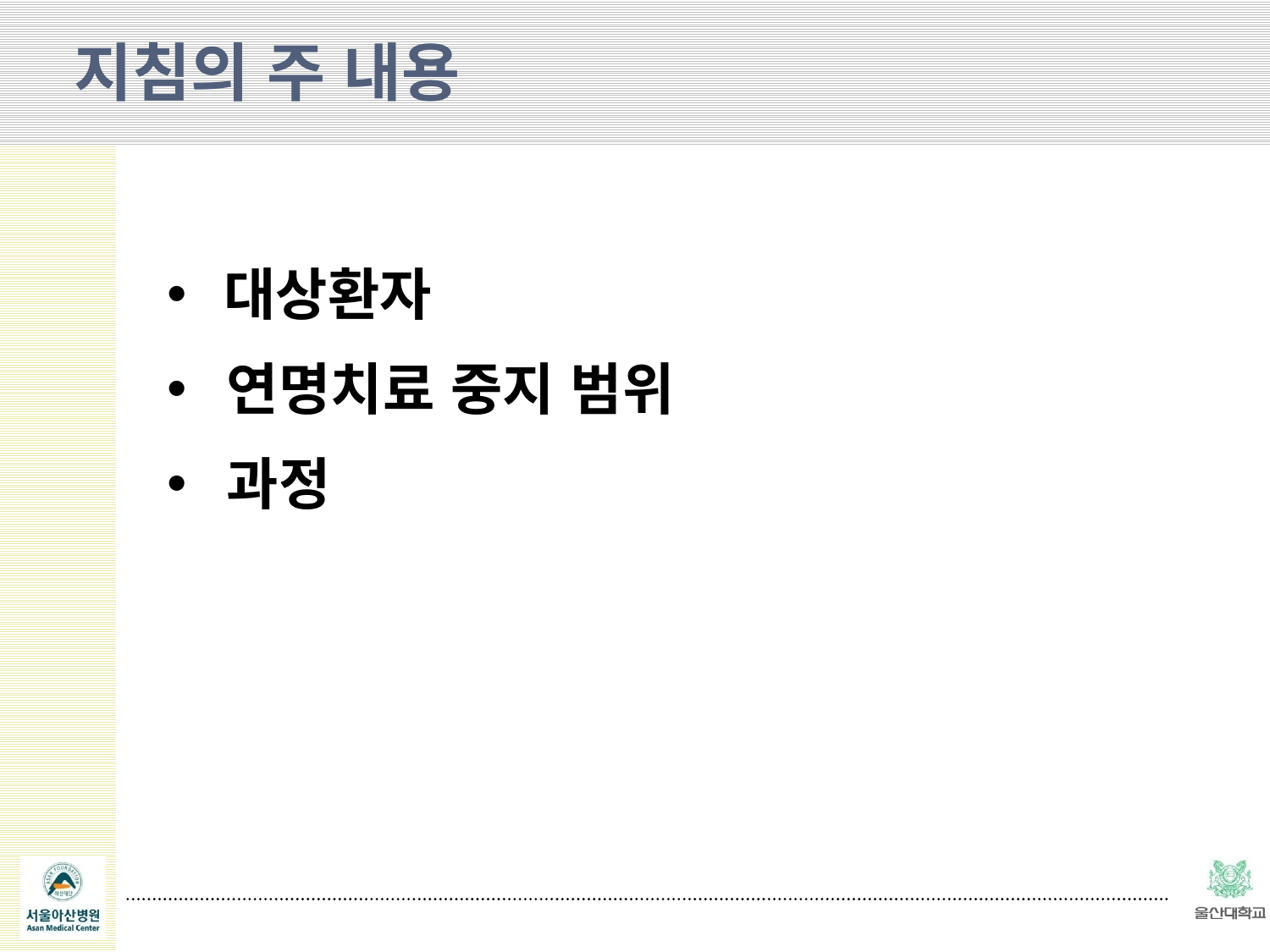

지침의 주 내용

 대상환자
 연명치료 중지 범위
 과정